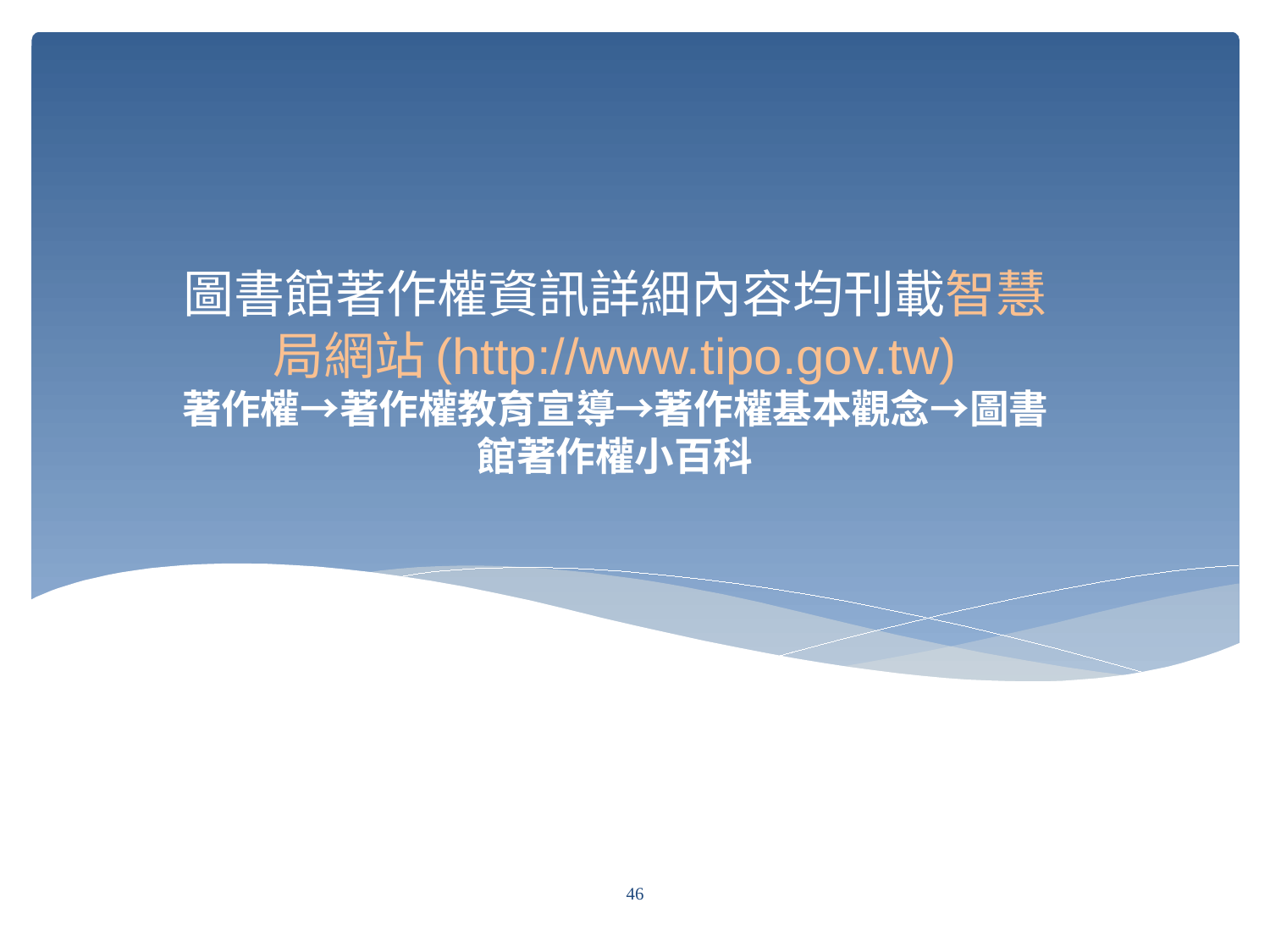

# 圖書館著作權資訊詳細內容均刊載智慧局網站(http://www.tipo.gov.tw) 著作權→著作權教育宣導→著作權基本觀念→圖書館著作權小百科
46